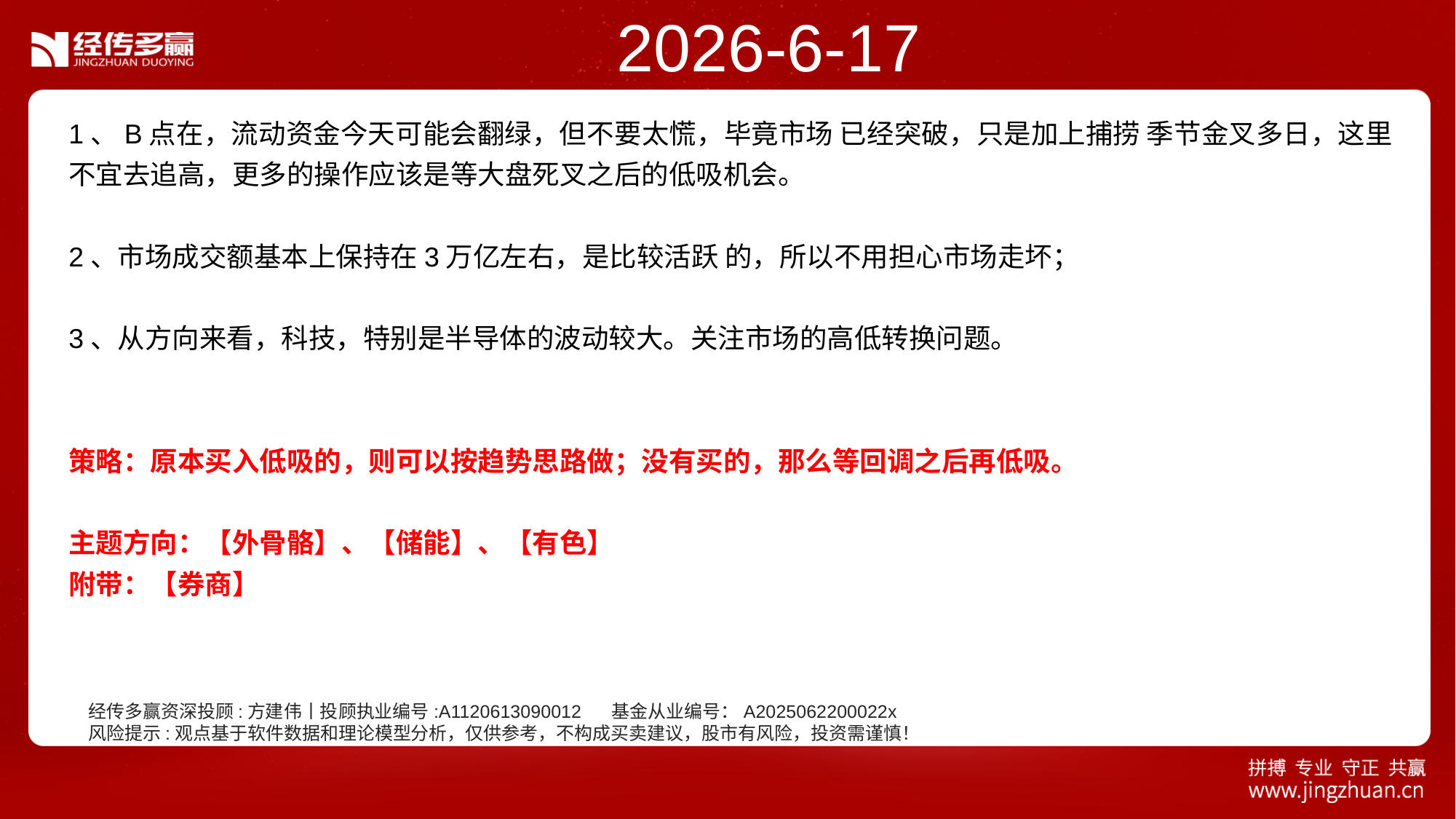

2026-6-17
1、B点在，流动资金今天可能会翻绿，但不要太慌，毕竟市场 已经突破，只是加上捕捞 季节金叉多日，这里不宜去追高，更多的操作应该是等大盘死叉之后的低吸机会。

2、市场成交额基本上保持在3万亿左右，是比较活跃 的，所以不用担心市场走坏；

3、从方向来看，科技，特别是半导体的波动较大。关注市场的高低转换问题。

策略：原本买入低吸的，则可以按趋势思路做；没有买的，那么等回调之后再低吸。

主题方向：【外骨骼】、【储能】、【有色】
附带：【券商】